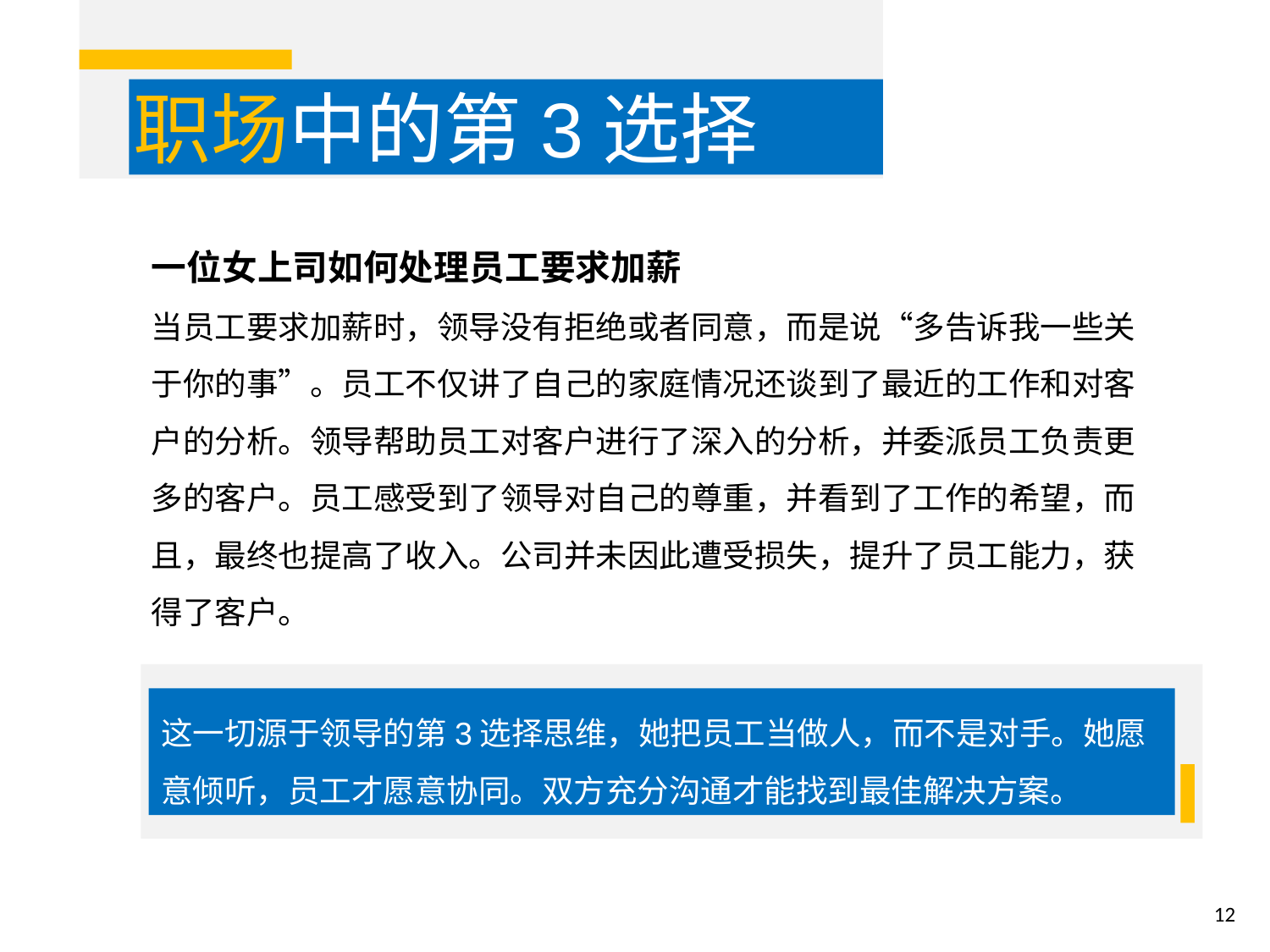

职场中的第3选择

一位女上司如何处理员工要求加薪
当员工要求加薪时，领导没有拒绝或者同意，而是说“多告诉我一些关于你的事”。员工不仅讲了自己的家庭情况还谈到了最近的工作和对客户的分析。领导帮助员工对客户进行了深入的分析，并委派员工负责更多的客户。员工感受到了领导对自己的尊重，并看到了工作的希望，而且，最终也提高了收入。公司并未因此遭受损失，提升了员工能力，获得了客户。

这一切源于领导的第3选择思维，她把员工当做人，而不是对手。她愿意倾听，员工才愿意协同。双方充分沟通才能找到最佳解决方案。